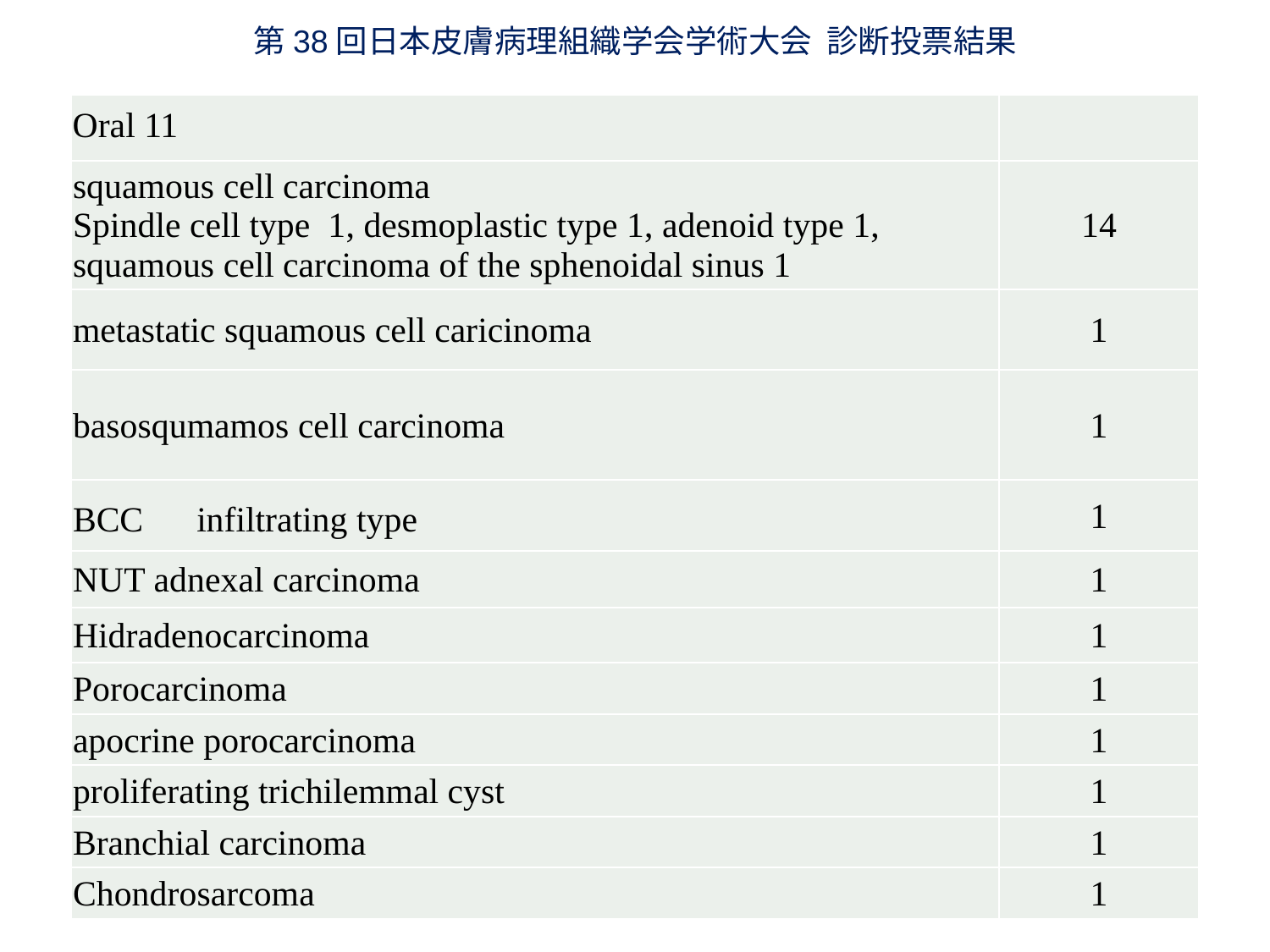

第38回日本皮膚病理組織学会学術大会  診断投票結果
| Oral 11 |  |
| --- | --- |
| squamous cell carcinoma Spindle cell type 1, desmoplastic type 1, adenoid type 1, squamous cell carcinoma of the sphenoidal sinus 1 | 14 |
| metastatic squamous cell caricinoma | 1 |
| basosqumamos cell carcinoma | 1 |
| BCC　infiltrating type | 1 |
| NUT adnexal carcinoma | 1 |
| Hidradenocarcinoma | 1 |
| Porocarcinoma | 1 |
| apocrine porocarcinoma | 1 |
| proliferating trichilemmal cyst | 1 |
| Branchial carcinoma | 1 |
| Chondrosarcoma | 1 |